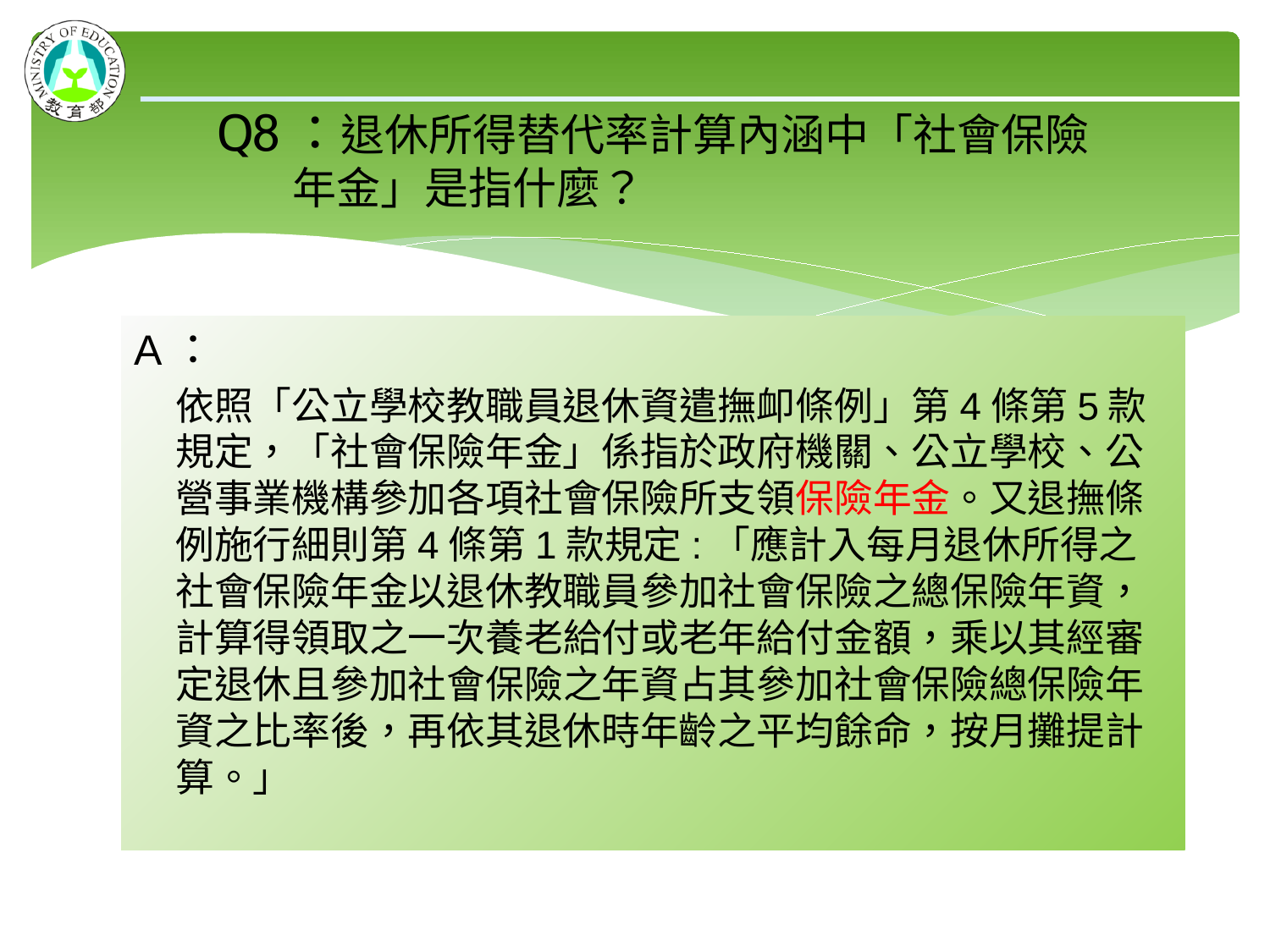

# Q8：退休所得替代率計算內涵中「社會保險年金」是指什麼？
A：
依照「公立學校教職員退休資遣撫卹條例」第4條第5款規定，「社會保險年金」係指於政府機關、公立學校、公營事業機構參加各項社會保險所支領保險年金。又退撫條例施行細則第4條第1款規定:「應計入每月退休所得之社會保險年金以退休教職員參加社會保險之總保險年資，計算得領取之一次養老給付或老年給付金額，乘以其經審定退休且參加社會保險之年資占其參加社會保險總保險年資之比率後，再依其退休時年齡之平均餘命，按月攤提計算。」